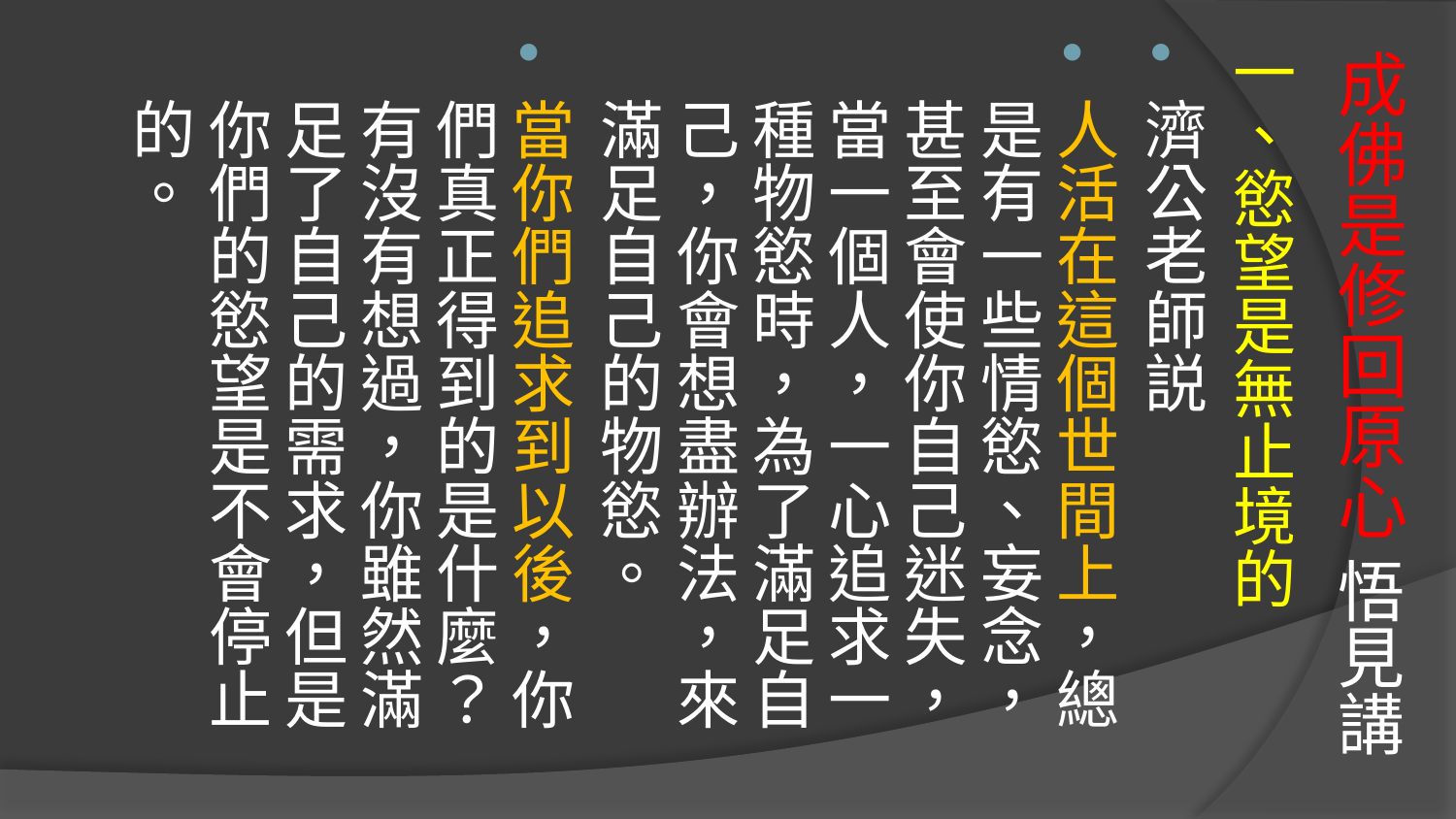

# 成佛是修回原心 悟見講
一、慾望是無止境的
濟公老師説
人活在這個世間上，總是有一些情慾、妄念，甚至會使你自己迷失，當一個人，一心追求一種物慾時，為了滿足自己，你會想盡辦法，來滿足自己的物慾。
當你們追求到以後，你們真正得到的是什麼？有沒有想過，你雖然滿足了自己的需求，但是你們的慾望是不會停止的。